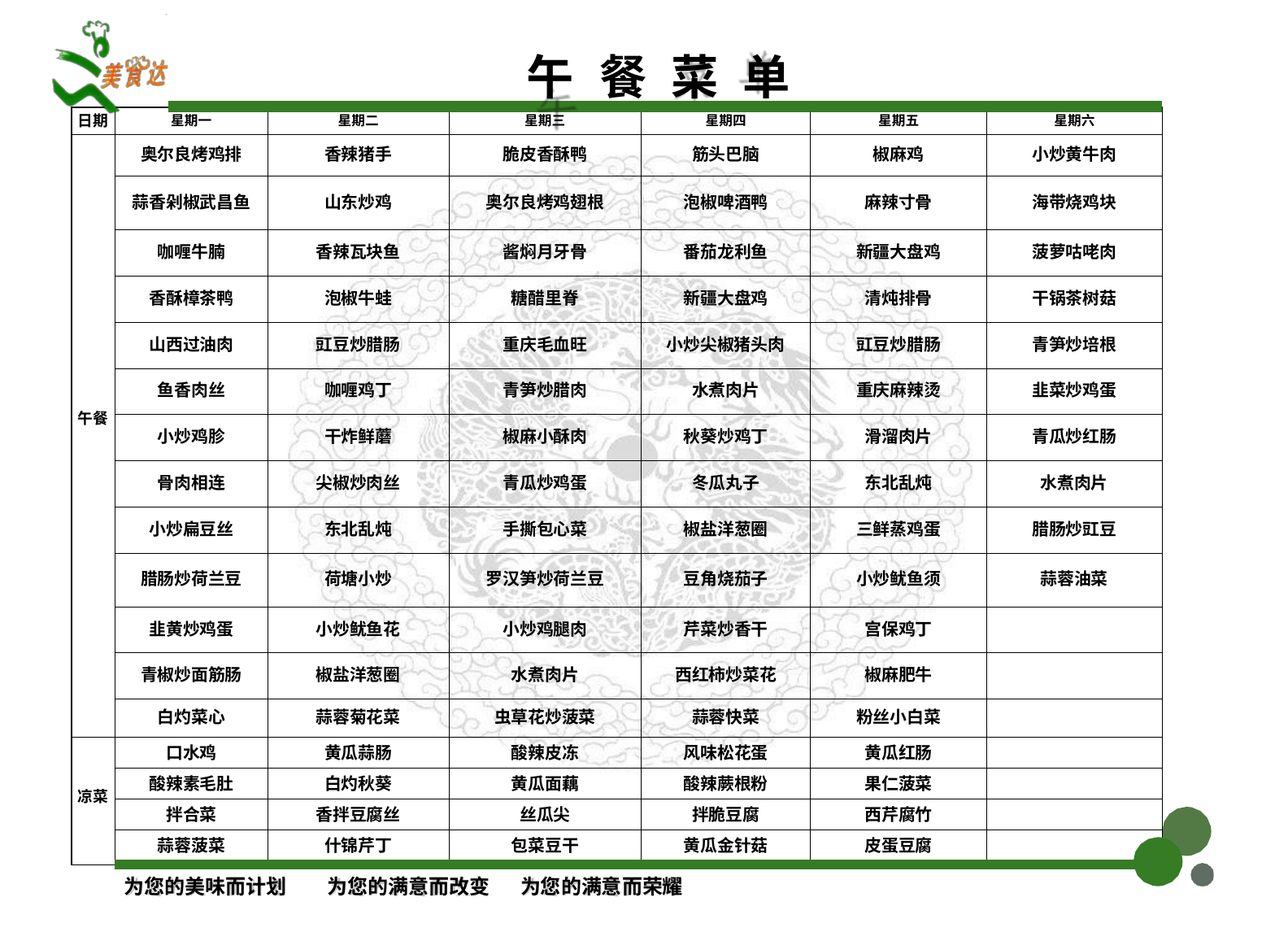

# 午	餐	菜	单

| 日期 | 星期一 | 星期二 | 星期三 | 星期四 | 星期五 | 星期六 |
| --- | --- | --- | --- | --- | --- | --- |
| 午餐 | 奥尔良烤鸡排 | 香辣猪手 | 脆皮香酥鸭 | 筋头巴脑 | 椒麻鸡 | 小炒黄牛肉 |
|  | 蒜香剁椒武昌鱼 | 山东炒鸡 | 奥尔良烤鸡翅根 | 泡椒啤酒鸭 | 麻辣寸骨 | 海带烧鸡块 |
|  | 咖喱牛腩 | 香辣瓦块鱼 | 酱焖月牙骨 | 番茄龙利鱼 | 新疆大盘鸡 | 菠萝咕咾肉 |
|  | 香酥樟茶鸭 | 泡椒牛蛙 | 糖醋里脊 | 新疆大盘鸡 | 清炖排骨 | 干锅茶树菇 |
|  | 山西过油肉 | 豇豆炒腊肠 | 重庆毛血旺 | 小炒尖椒猪头肉 | 豇豆炒腊肠 | 青笋炒培根 |
|  | 鱼香肉丝 | 咖喱鸡丁 | 青笋炒腊肉 | 水煮肉片 | 重庆麻辣烫 | 韭菜炒鸡蛋 |
|  | 小炒鸡胗 | 干炸鲜蘑 | 椒麻小酥肉 | 秋葵炒鸡丁 | 滑溜肉片 | 青瓜炒红肠 |
|  | 骨肉相连 | 尖椒炒肉丝 | 青瓜炒鸡蛋 | 冬瓜丸子 | 东北乱炖 | 水煮肉片 |
|  | 小炒扁豆丝 | 东北乱炖 | 手撕包心菜 | 椒盐洋葱圈 | 三鲜蒸鸡蛋 | 腊肠炒豇豆 |
|  | 腊肠炒荷兰豆 | 荷塘小炒 | 罗汉笋炒荷兰豆 | 豆角烧茄子 | 小炒鱿鱼须 | 蒜蓉油菜 |
|  | 韭黄炒鸡蛋 | 小炒鱿鱼花 | 小炒鸡腿肉 | 芹菜炒香干 | 宫保鸡丁 |  |
|  | 青椒炒面筋肠 | 椒盐洋葱圈 | 水煮肉片 | 西红柿炒菜花 | 椒麻肥牛 |  |
|  | 白灼菜心 | 蒜蓉菊花菜 | 虫草花炒菠菜 | 蒜蓉快菜 | 粉丝小白菜 |  |
| 凉菜 | 口水鸡 | 黄瓜蒜肠 | 酸辣皮冻 | 风味松花蛋 | 黄瓜红肠 |  |
|  | 酸辣素毛肚 | 白灼秋葵 | 黄瓜面藕 | 酸辣蕨根粉 | 果仁菠菜 |  |
|  | 拌合菜 | 香拌豆腐丝 | 丝瓜尖 | 拌脆豆腐 | 西芹腐竹 |  |
|  | 蒜蓉菠菜 | 什锦芹丁 | 包菜豆干 | 黄瓜金针菇 | 皮蛋豆腐 |  |

为您的美味而计划
为您的满意而改变
为您的满意而荣耀